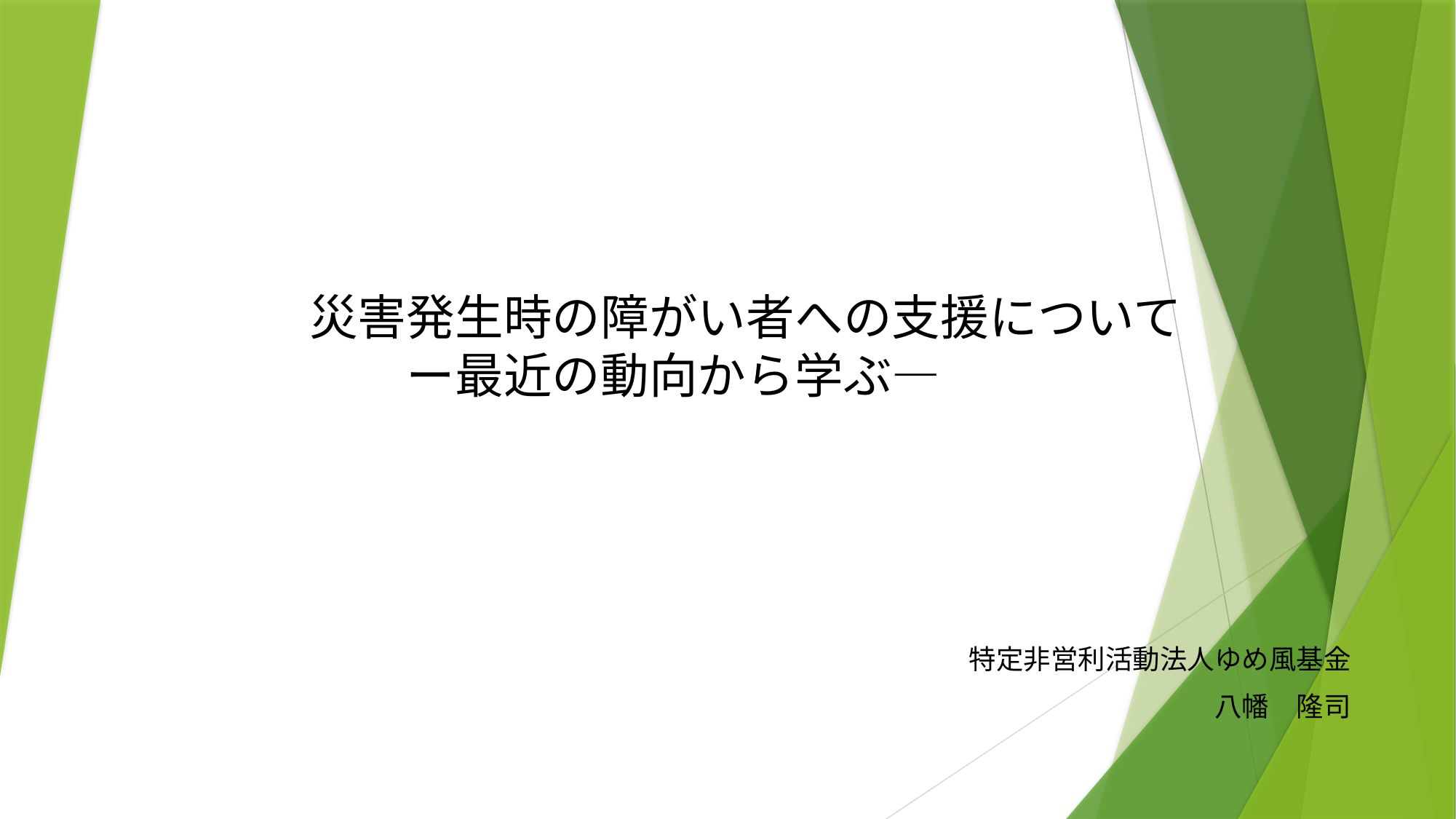

# 災害発生時の障がい者への支援について 　　ー最近の動向から学ぶ―
特定非営利活動法人ゆめ風基金
八幡　隆司